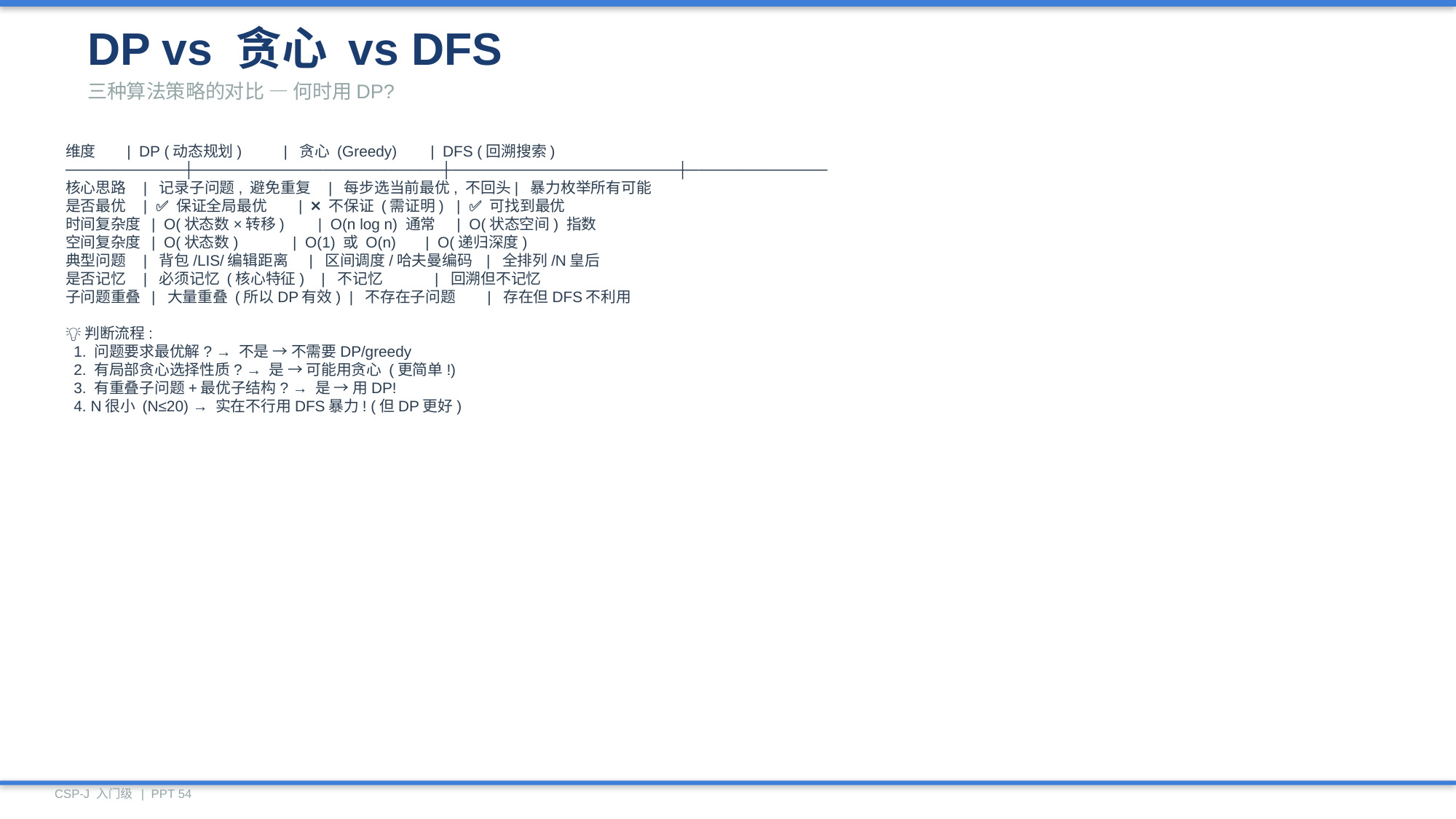

DP vs 贪心 vs DFS
三种算法策略的对比 — 何时用DP?
维度        |  DP (动态规划)          |  贪心 (Greedy)        |  DFS (回溯搜索)
───────────┼───────────────────────┼─────────────────────┼─────────────
核心思路    |  记录子问题, 避免重复    |  每步选当前最优, 不回头|  暴力枚举所有可能
是否最优    |  ✅ 保证全局最优        |  ❌ 不保证 (需证明)   |  ✅ 可找到最优
时间复杂度  |  O(状态数×转移)        |  O(n log n) 通常     |  O(状态空间) 指数
空间复杂度  |  O(状态数)             |  O(1) 或 O(n)       |  O(递归深度)
典型问题    |  背包/LIS/编辑距离     |  区间调度/哈夫曼编码   |  全排列/N皇后
是否记忆    |  必须记忆 (核心特征)    |  不记忆              |  回溯但不记忆
子问题重叠  |  大量重叠 (所以DP有效)  |  不存在子问题        |  存在但DFS不利用
💡 判断流程:
  1. 问题要求最优解? → 不是 → 不需要DP/greedy
  2. 有局部贪心选择性质? → 是 → 可能用贪心 (更简单!)
  3. 有重叠子问题+最优子结构? → 是 → 用DP!
  4. N很小 (N≤20) → 实在不行用DFS暴力! (但DP更好)

CSP-J 入门级  |  PPT 54